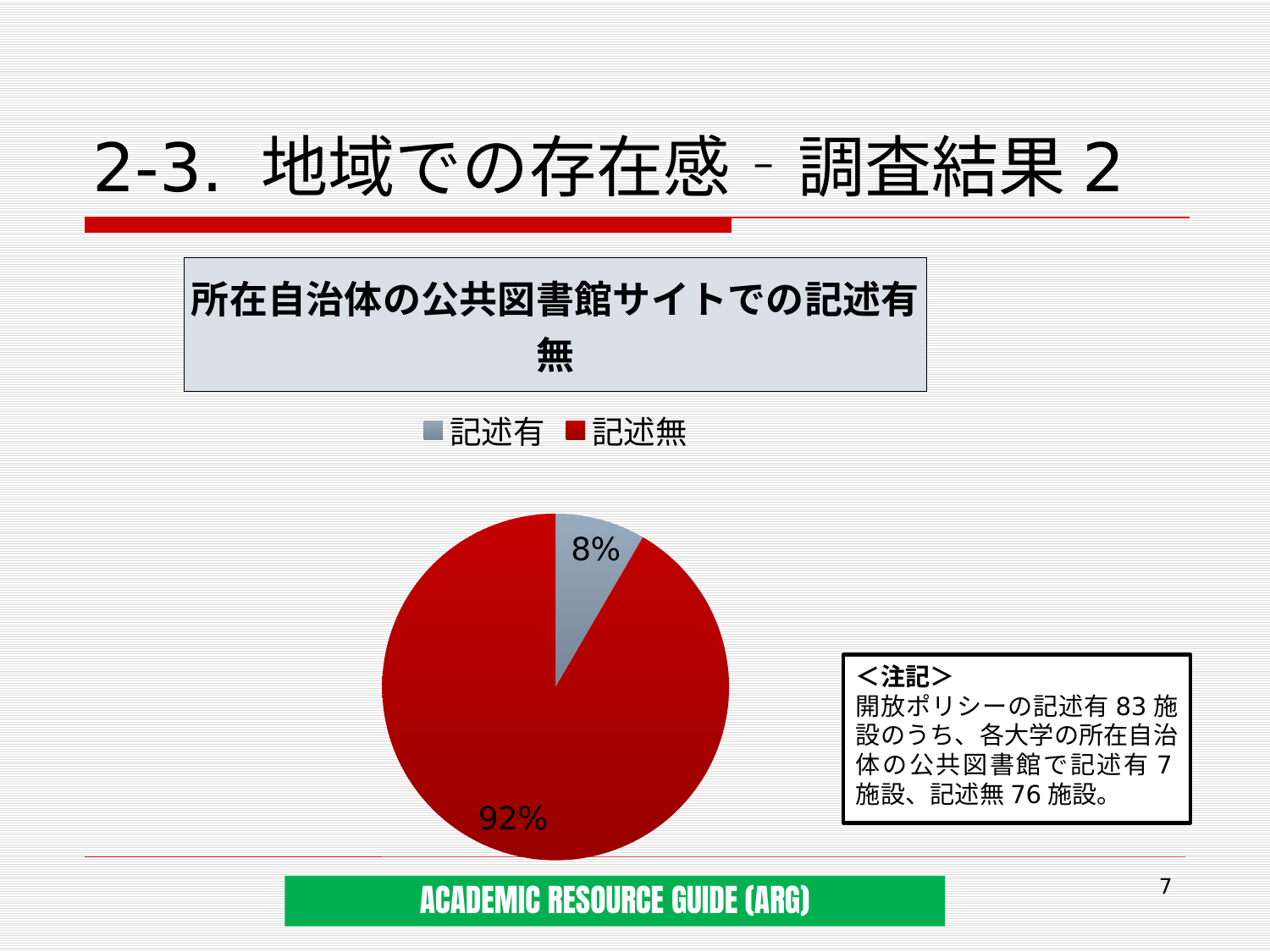

# 2-3. 地域での存在感‐調査結果2

### Chart:

| Category | 所在自治体の公共図書館サイトでの記述有無 |
|---|---|
| 記述有 | 0.08400000000000002 |
| 記述無 | 0.916 |
＜注記＞
開放ポリシーの記述有83施設のうち、各大学の所在自治体の公共図書館で記述有7施設、記述無76施設。
7
ACADEMIC RESOURCE GUIDE (ARG)